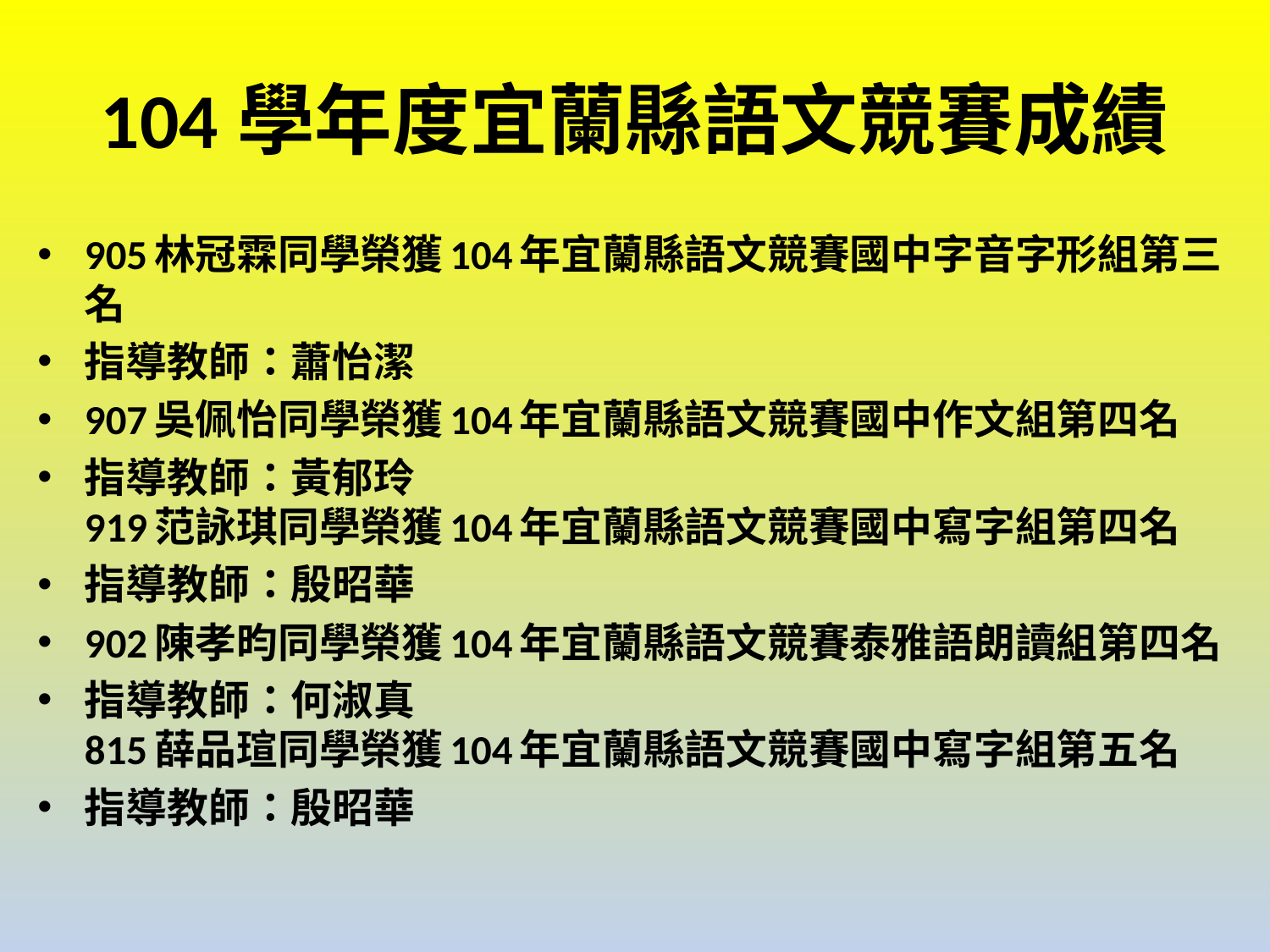

# 104學年度宜蘭縣語文競賽成績
905林冠霖同學榮獲104年宜蘭縣語文競賽國中字音字形組第三名
指導教師：蕭怡潔
907吳佩怡同學榮獲104年宜蘭縣語文競賽國中作文組第四名
指導教師：黃郁玲
919范詠琪同學榮獲104年宜蘭縣語文競賽國中寫字組第四名
指導教師：殷昭華
902陳孝昀同學榮獲104年宜蘭縣語文競賽泰雅語朗讀組第四名
指導教師：何淑真
815薛品瑄同學榮獲104年宜蘭縣語文競賽國中寫字組第五名
指導教師：殷昭華